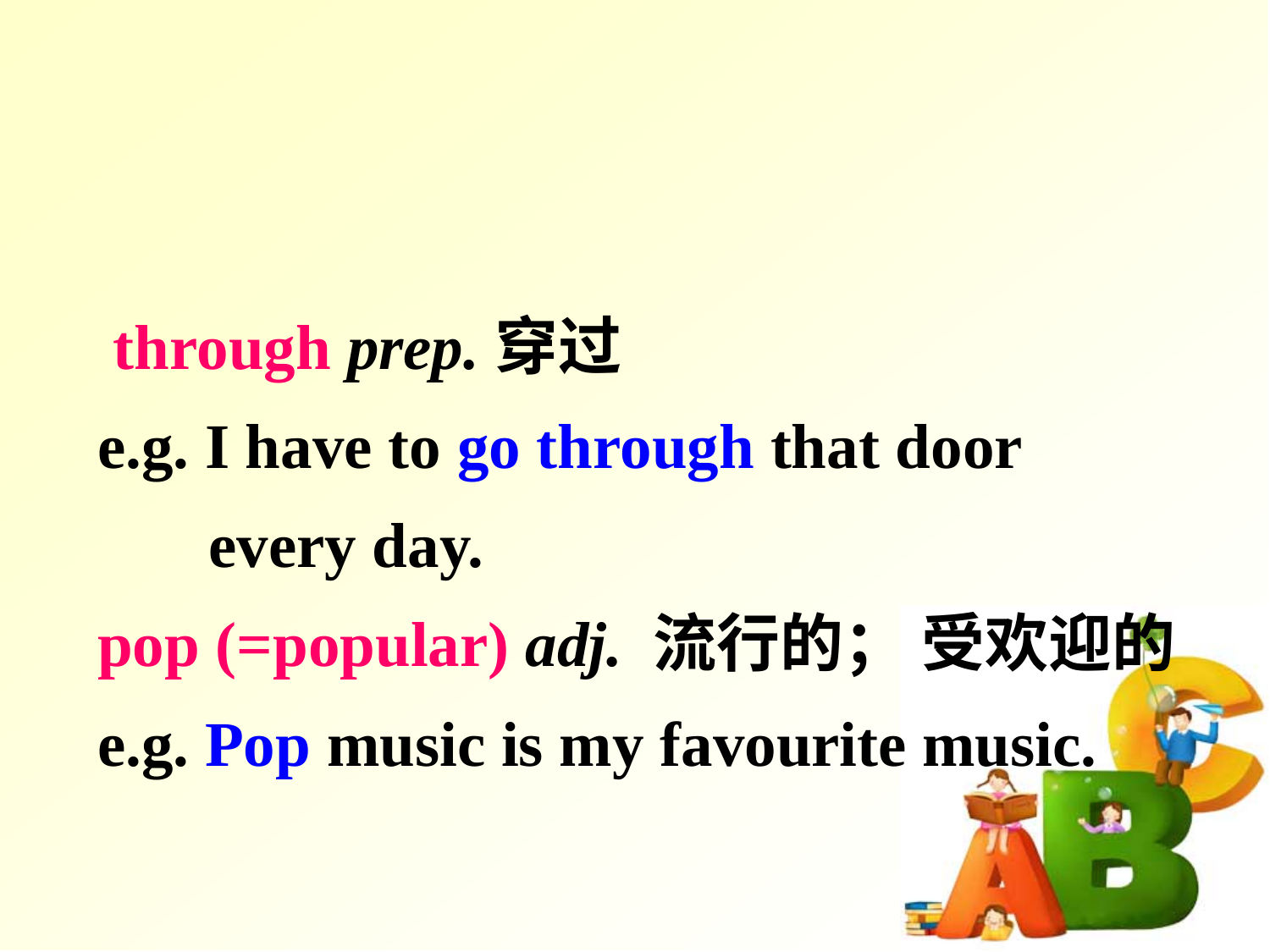

through prep.穿过
e.g. I have to go through that door
       every day.
pop (=popular) adj. 流行的； 受欢迎的
e.g. Pop music is my favourite music.